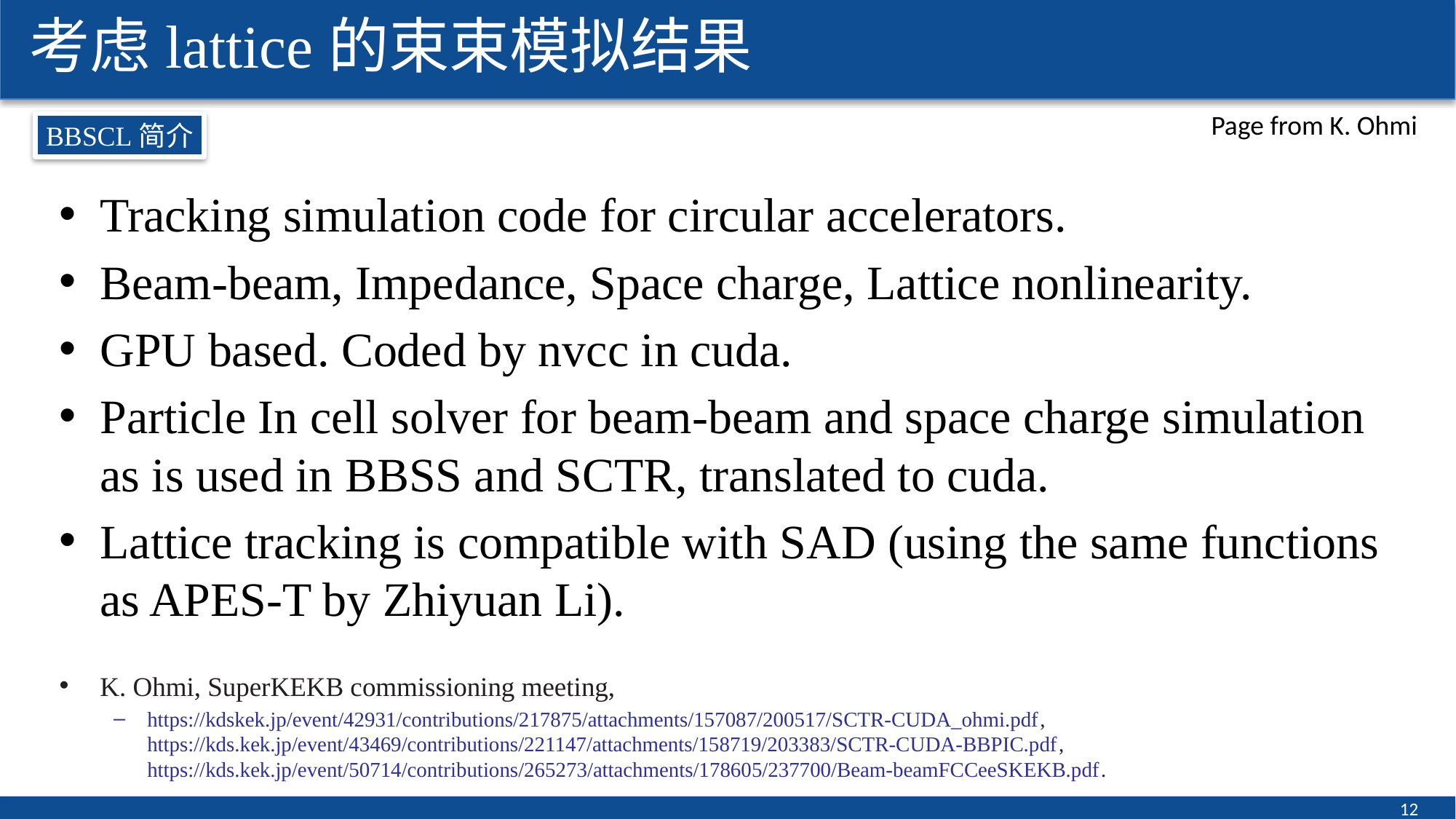

考虑lattice的束束模拟结果
Page from K. Ohmi
BBSCL简介
Tracking simulation code for circular accelerators.
Beam-beam, Impedance, Space charge, Lattice nonlinearity.
GPU based. Coded by nvcc in cuda.
Particle In cell solver for beam-beam and space charge simulation as is used in BBSS and SCTR, translated to cuda.
Lattice tracking is compatible with SAD (using the same functions as APES-T by Zhiyuan Li).

K. Ohmi, SuperKEKB commissioning meeting,
https://kdskek.jp/event/42931/contributions/217875/attachments/157087/200517/SCTR-CUDA_ohmi.pdf, https://kds.kek.jp/event/43469/contributions/221147/attachments/158719/203383/SCTR-CUDA-BBPIC.pdf, https://kds.kek.jp/event/50714/contributions/265273/attachments/178605/237700/Beam-beamFCCeeSKEKB.pdf.